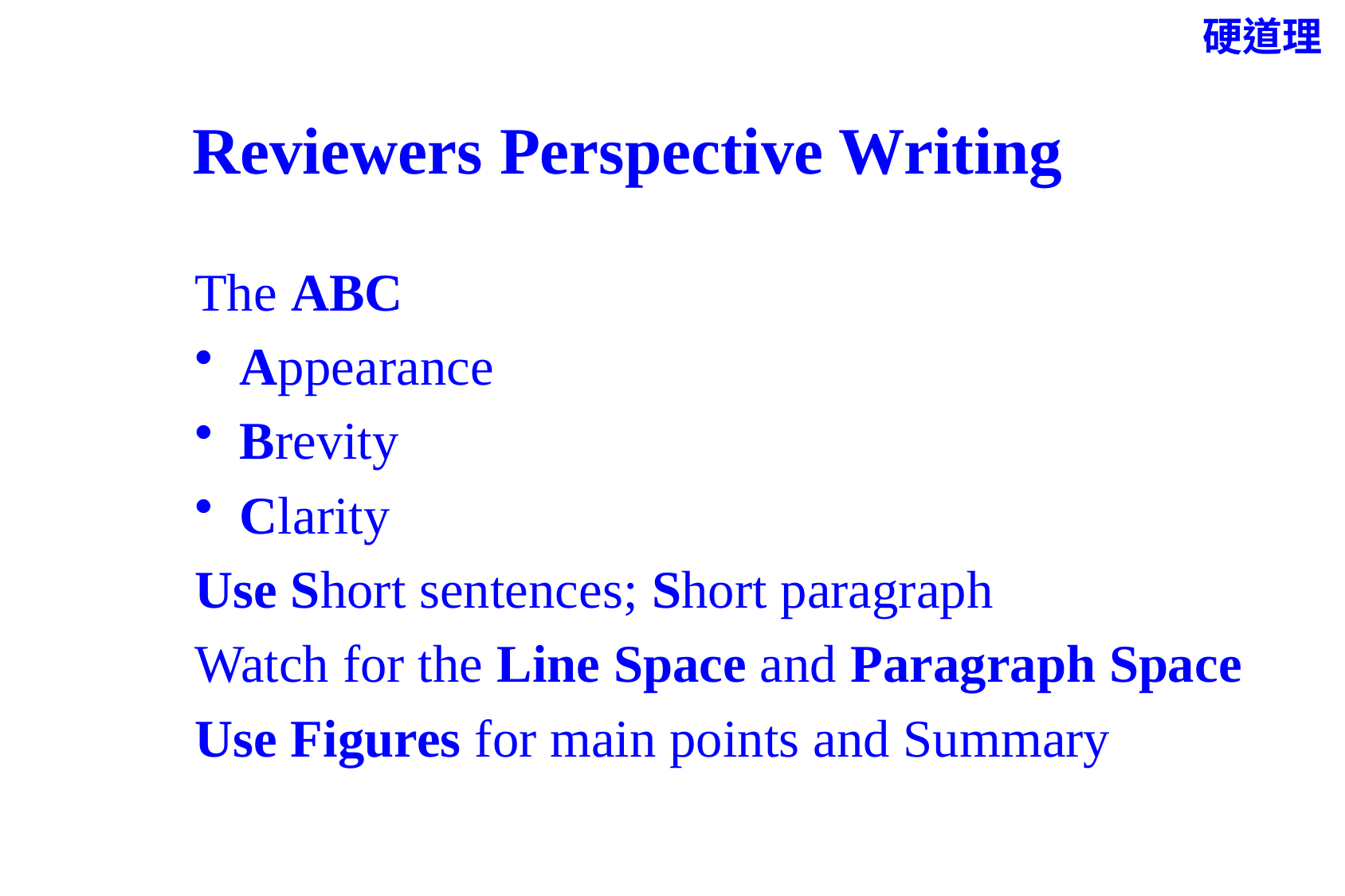

硬道理
# Reviewers Perspective Writing
The ABC
Appearance
Brevity
Clarity
Use Short sentences; Short paragraph
Watch for the Line Space and Paragraph Space
Use Figures for main points and Summary